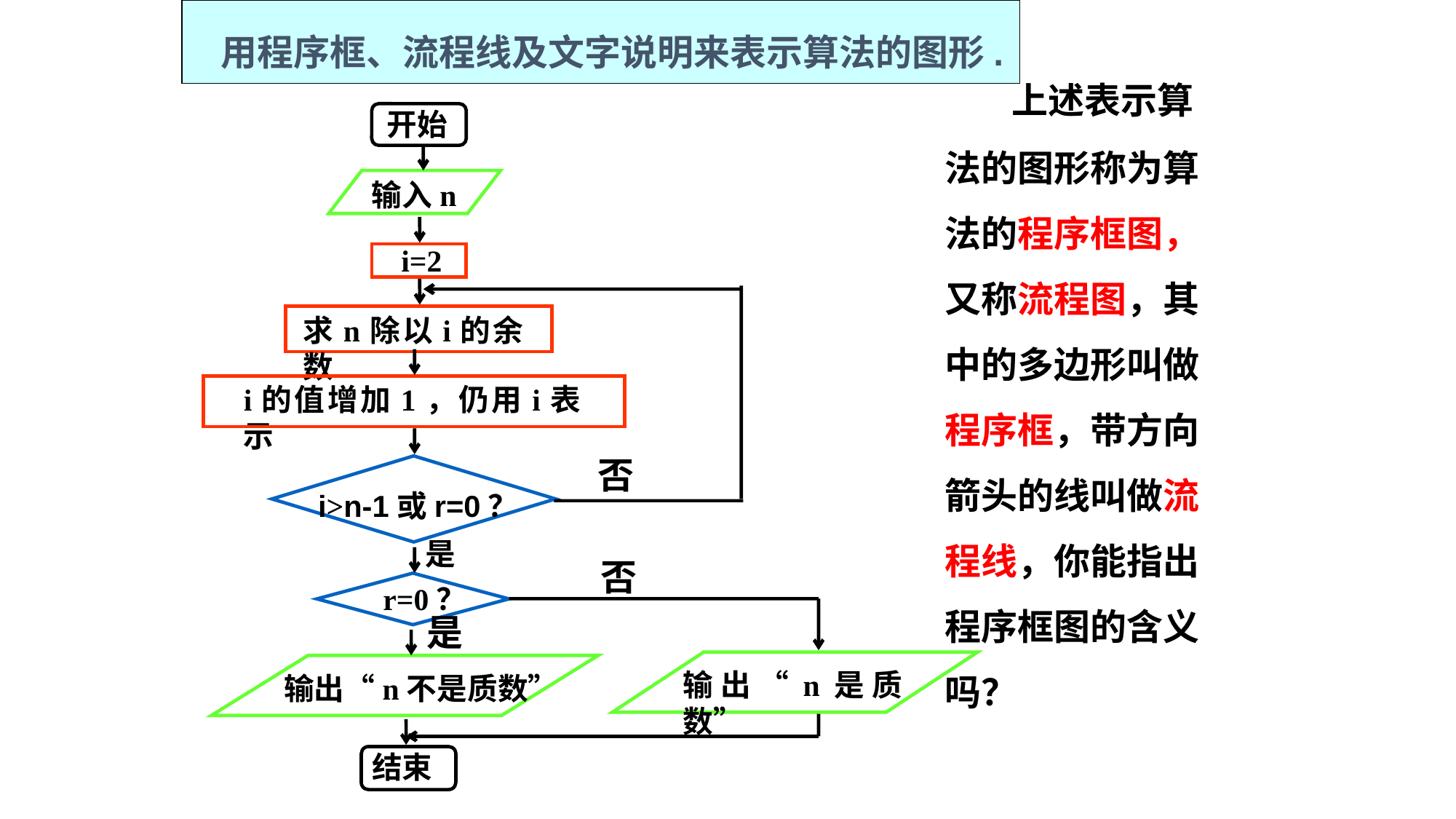

我们将上述算法用下面的图形表示：
 用程序框、流程线及文字说明来表示算法的图形.
     上述表示算法的图形称为算法的程序框图，又称流程图，其中的多边形叫做程序框，带方向箭头的线叫做流程线，你能指出程序框图的含义吗？
开始

输入n

i=2

求n除以i的余数

否

i的值增加1，仍用i表示

i>n-1或r=0？
是

否

r=0？
是

输出“n是质数”

输出“n不是质数”

结束